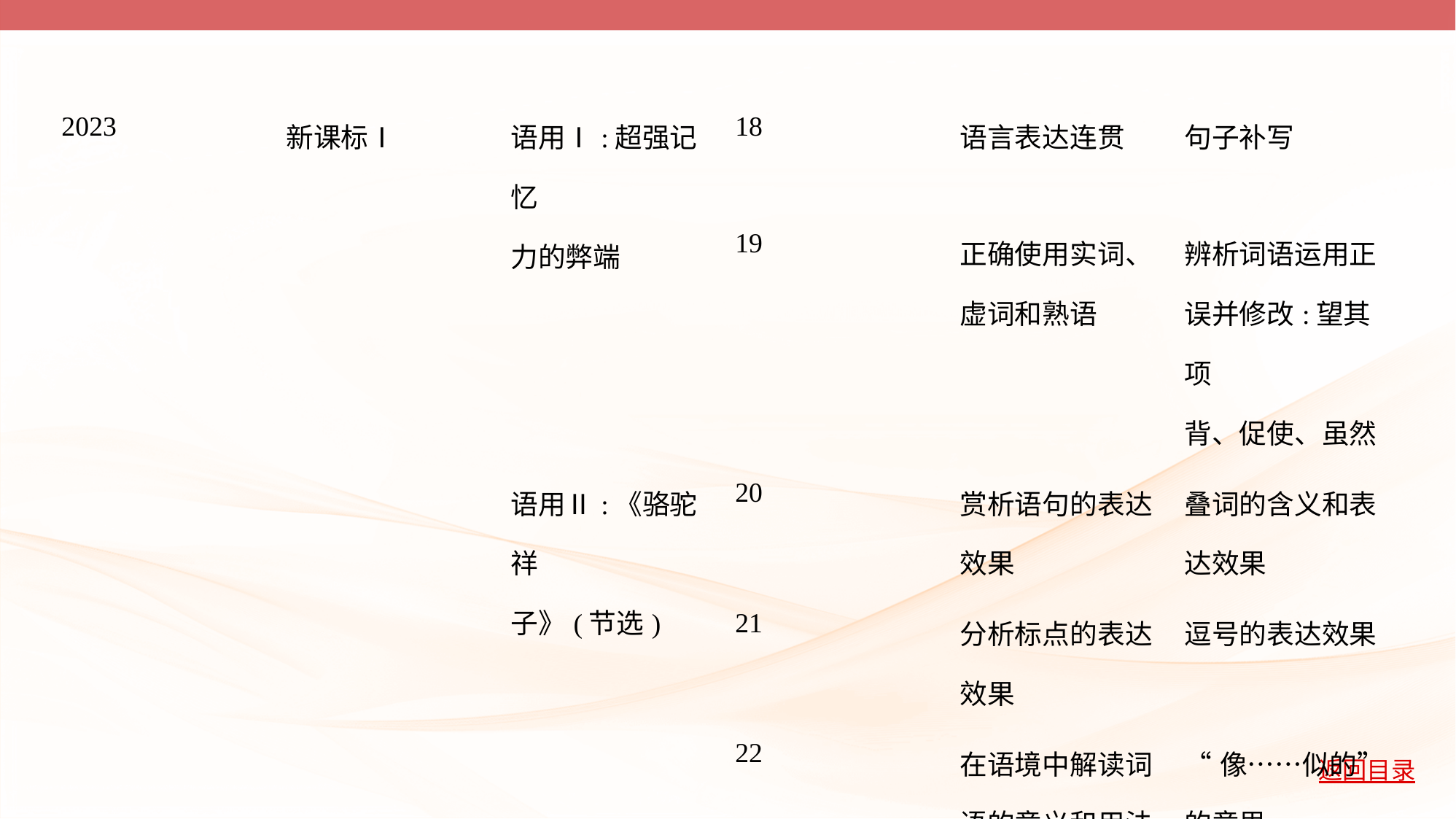

| 2023 | 新课标Ⅰ | 语用Ⅰ:超强记忆 力的弊端 | 18 | 语言表达连贯 | 句子补写 |
| --- | --- | --- | --- | --- | --- |
|  |  |  | 19 | 正确使用实词、 虚词和熟语 | 辨析词语运用正 误并修改:望其项 背、促使、虽然 |
|  |  | 语用Ⅱ:《骆驼祥 子》(节选) | 20 | 赏析语句的表达 效果 | 叠词的含义和表 达效果 |
|  |  |  | 21 | 分析标点的表达 效果 | 逗号的表达效果 |
|  |  |  | 22 | 在语境中解读词 语的意义和用法 | “像……似的” 的意思 |